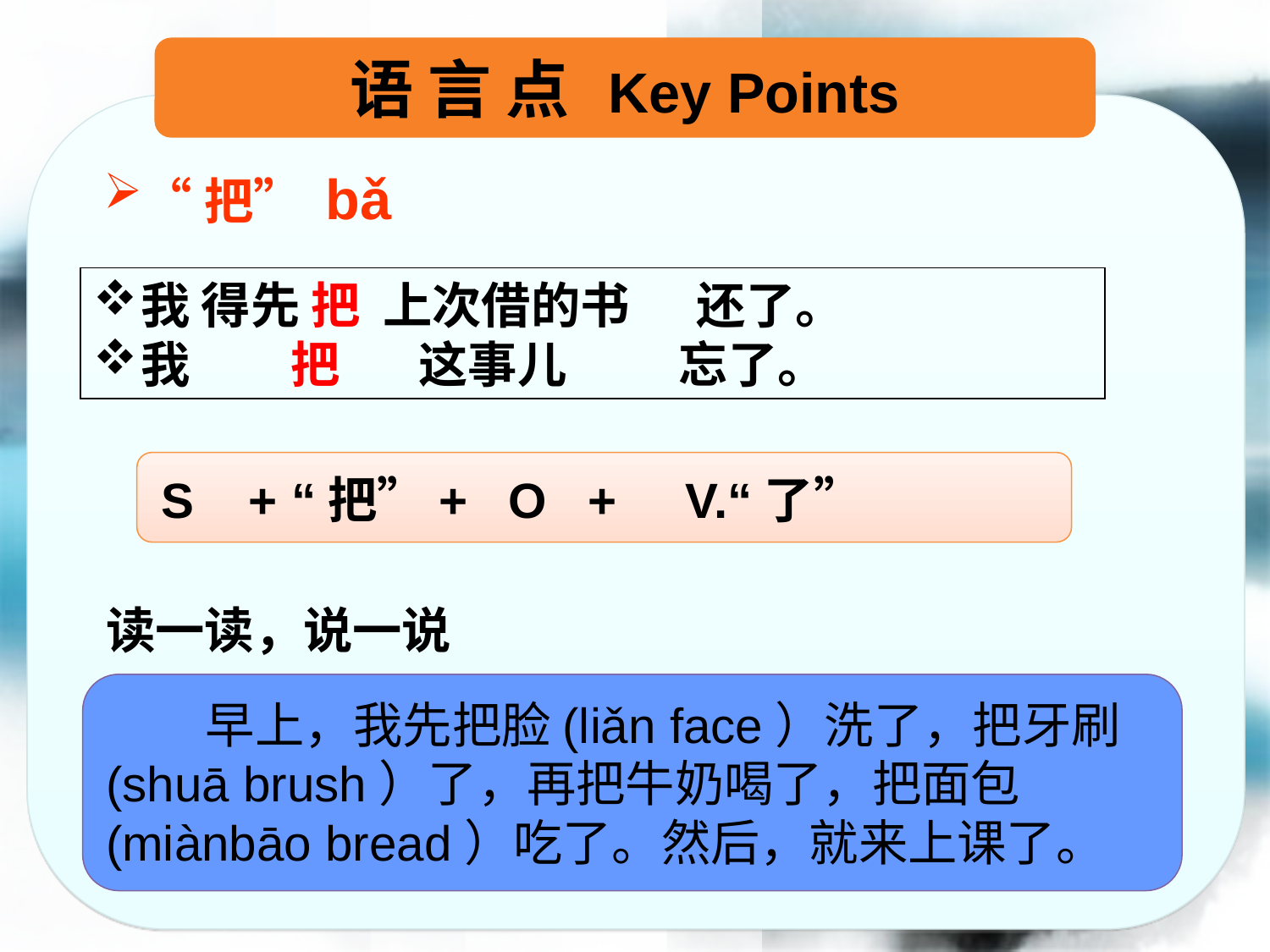

语 言 点  Key Points

“把” bǎ
我 得先 把  上次借的书      还了。
我         把       这事儿          忘了。

S    + “把”+   O   +     V.“了”
读一读，说一说
        早上，我先把脸(liǎn face）洗了，把牙刷(shuā brush）了，再把牛奶喝了，把面包(miànbāo bread）吃了。然后，就来上课了。